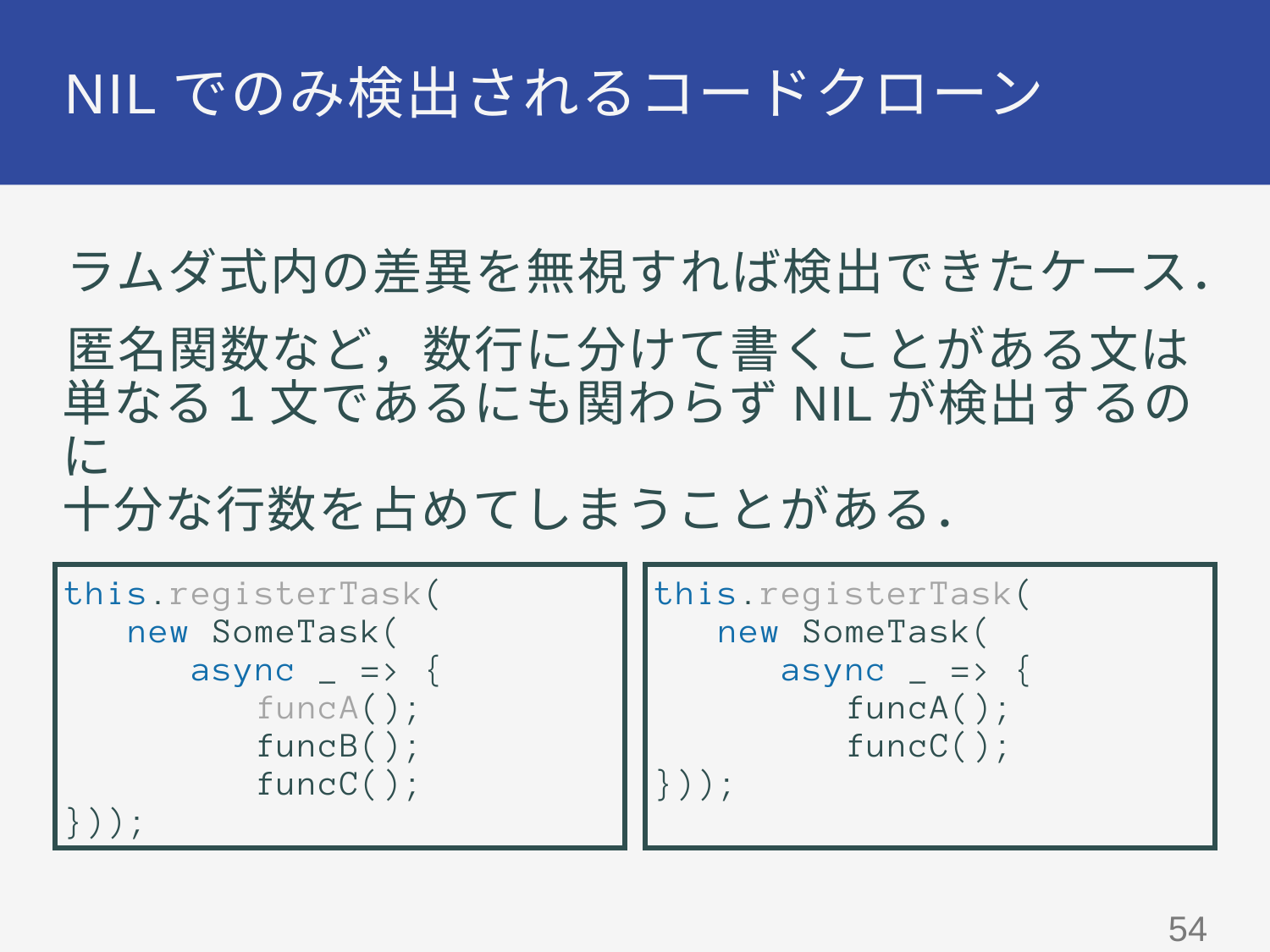

# NILでのみ検出されるコードクローン
ラムダ式内の差異を無視すれば検出できたケース．
匿名関数など，数行に分けて書くことがある文は
単なる1文であるにも関わらずNILが検出するのに
十分な行数を占めてしまうことがある．
this.registerTask(
   new SomeTask(
      async _ => {
         funcA();
         funcB();
         funcC();
}));
this.registerTask(
   new SomeTask(
      async _ => {
         funcA();
         funcC();
}));
54